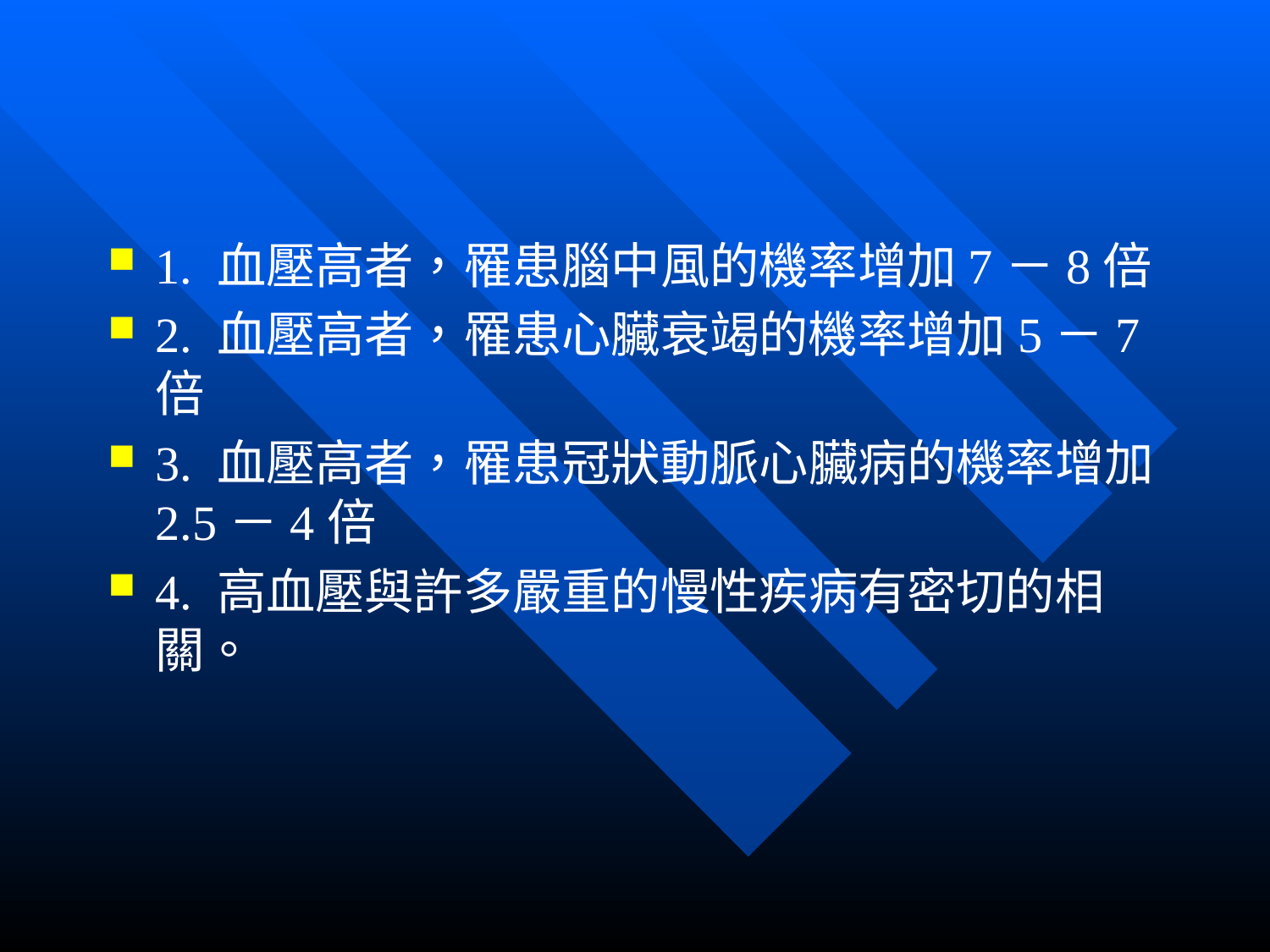

#
1. 血壓高者，罹患腦中風的機率增加7－8倍
2. 血壓高者，罹患心臟衰竭的機率增加5－7倍
3. 血壓高者，罹患冠狀動脈心臟病的機率增加2.5－4倍
4. 高血壓與許多嚴重的慢性疾病有密切的相關。